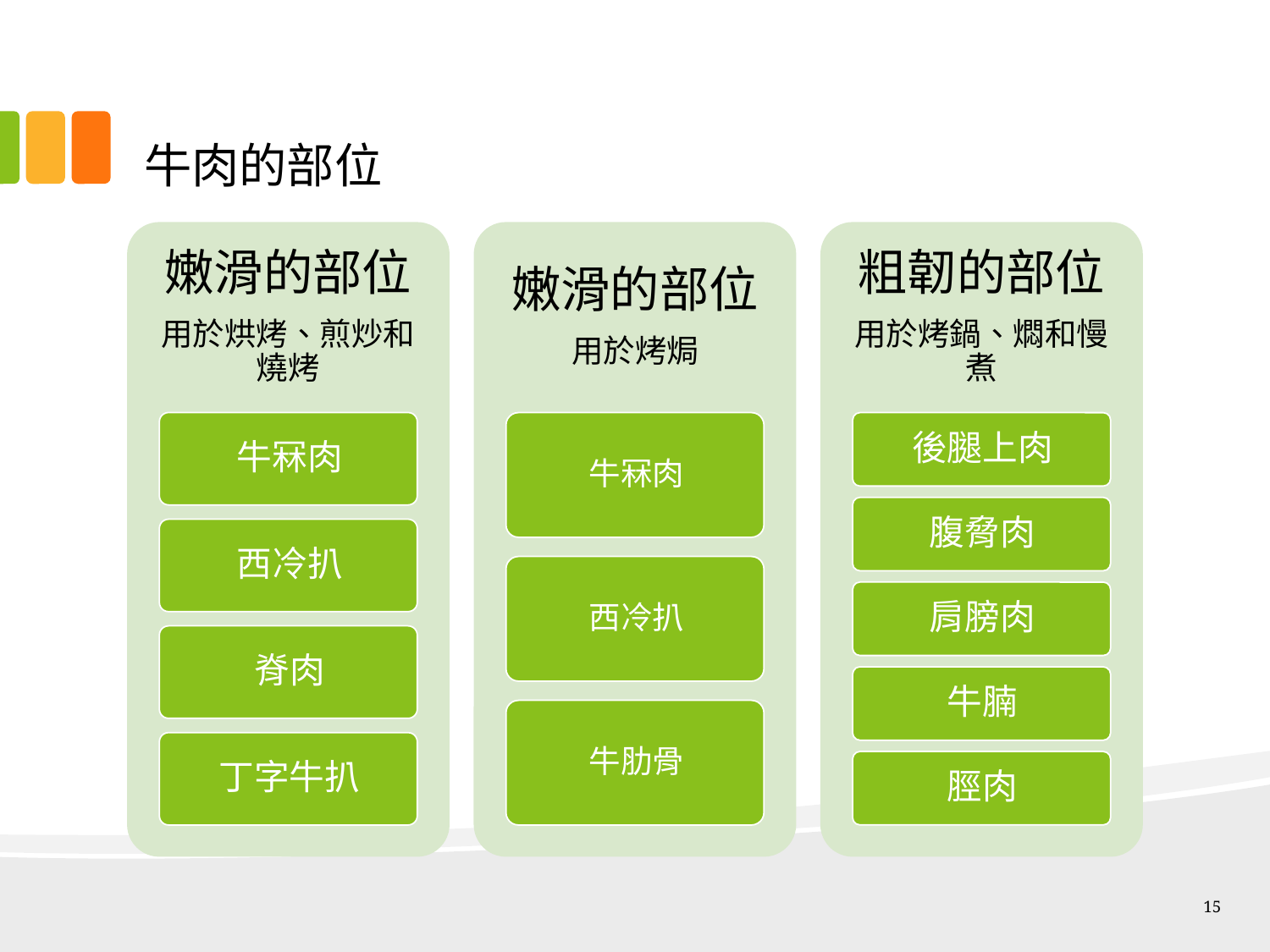

# 牛肉的部位
嫩滑的部位
用於烘烤、煎炒和燒烤
牛冧肉
西冷扒
脊肉
丁字牛扒
嫩滑的部位
用於烤焗
牛冧肉
西冷扒
牛肋骨
粗韌的部位
用於烤鍋、燜和慢煮
後腿上肉
腹脅肉
肩膀肉
牛腩
脛肉
15